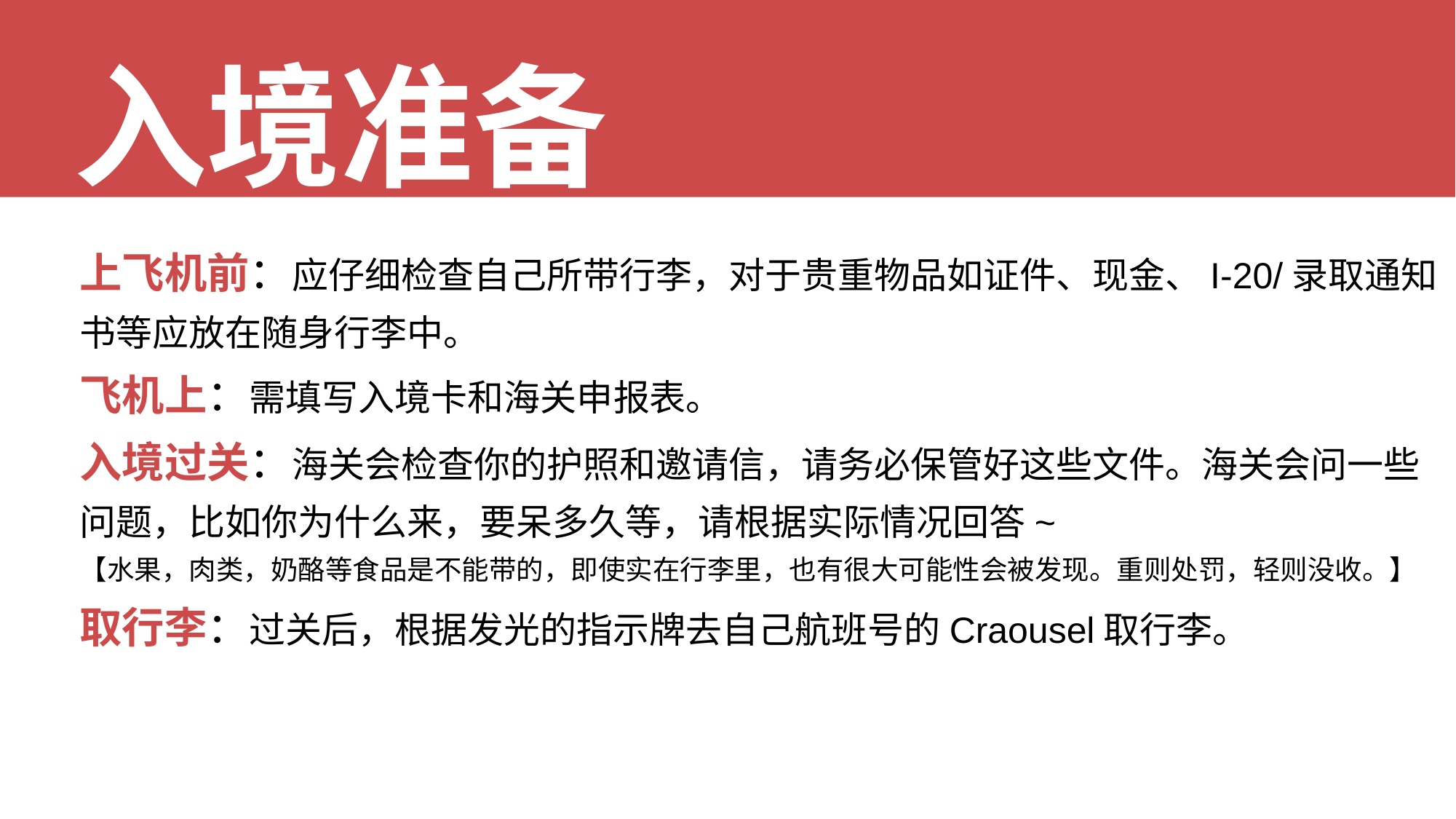

入境准备
上飞机前：应仔细检查自己所带行李，对于贵重物品如证件、现金、I-20/录取通知书等应放在随身行李中。
飞机上：需填写入境卡和海关申报表。
入境过关：海关会检查你的护照和邀请信，请务必保管好这些文件。海关会问一些问题，比如你为什么来，要呆多久等，请根据实际情况回答~
【水果，肉类，奶酪等食品是不能带的，即使实在行李里，也有很大可能性会被发现。重则处罚，轻则没收。】
取行李：过关后，根据发光的指示牌去自己航班号的Craousel取行李。